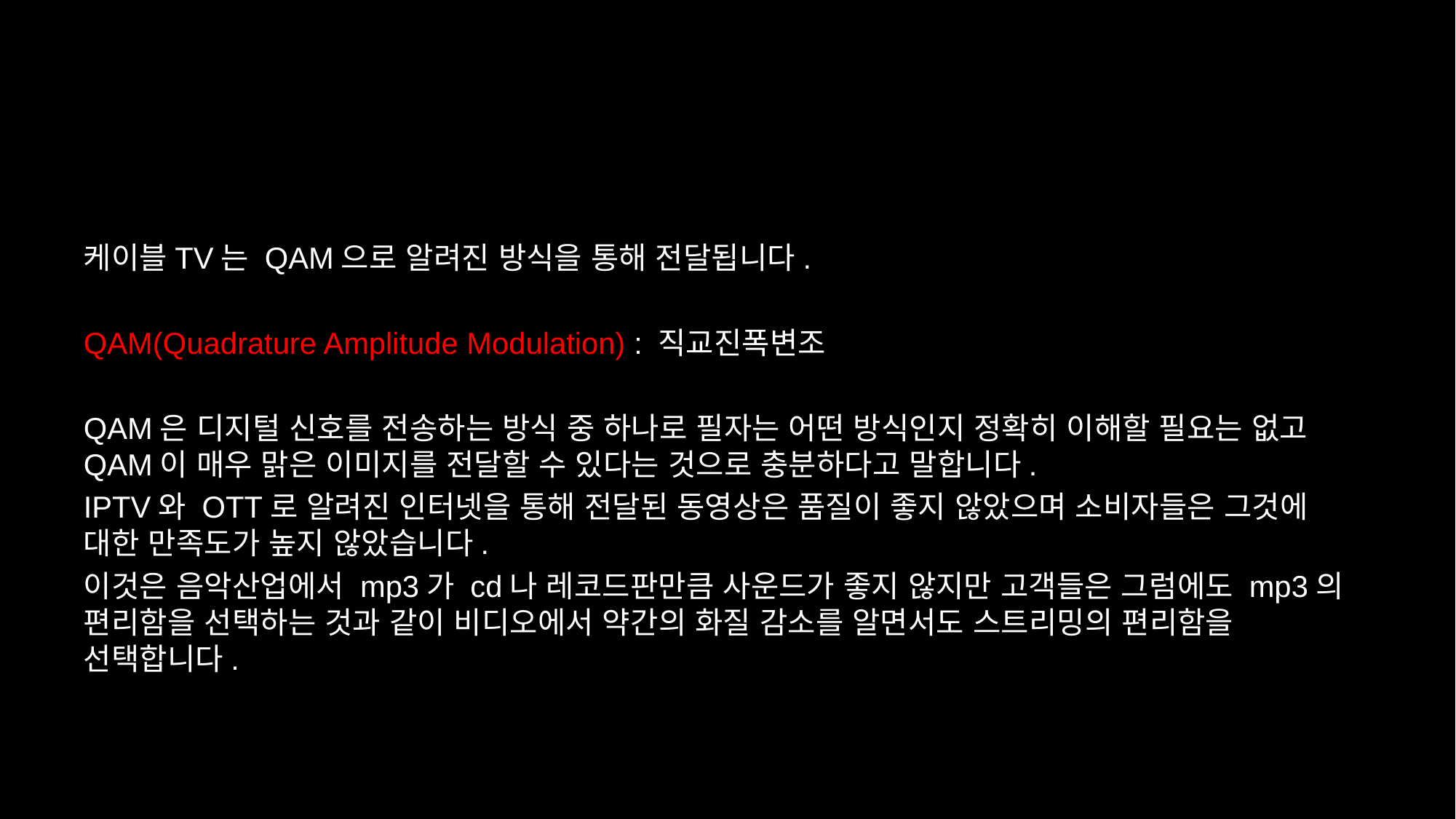

#

케이블TV는 QAM으로 알려진 방식을 통해 전달됩니다.

QAM(Quadrature Amplitude Modulation) : 직교진폭변조

QAM은 디지털 신호를 전송하는 방식 중 하나로 필자는 어떤 방식인지 정확히 이해할 필요는 없고 QAM이 매우 맑은 이미지를 전달할 수 있다는 것으로 충분하다고 말합니다.
IPTV와 OTT로 알려진 인터넷을 통해 전달된 동영상은 품질이 좋지 않았으며 소비자들은 그것에 대한 만족도가 높지 않았습니다.
이것은 음악산업에서 mp3가 cd나 레코드판만큼 사운드가 좋지 않지만 고객들은 그럼에도 mp3의 편리함을 선택하는 것과 같이 비디오에서 약간의 화질 감소를 알면서도 스트리밍의 편리함을 선택합니다.